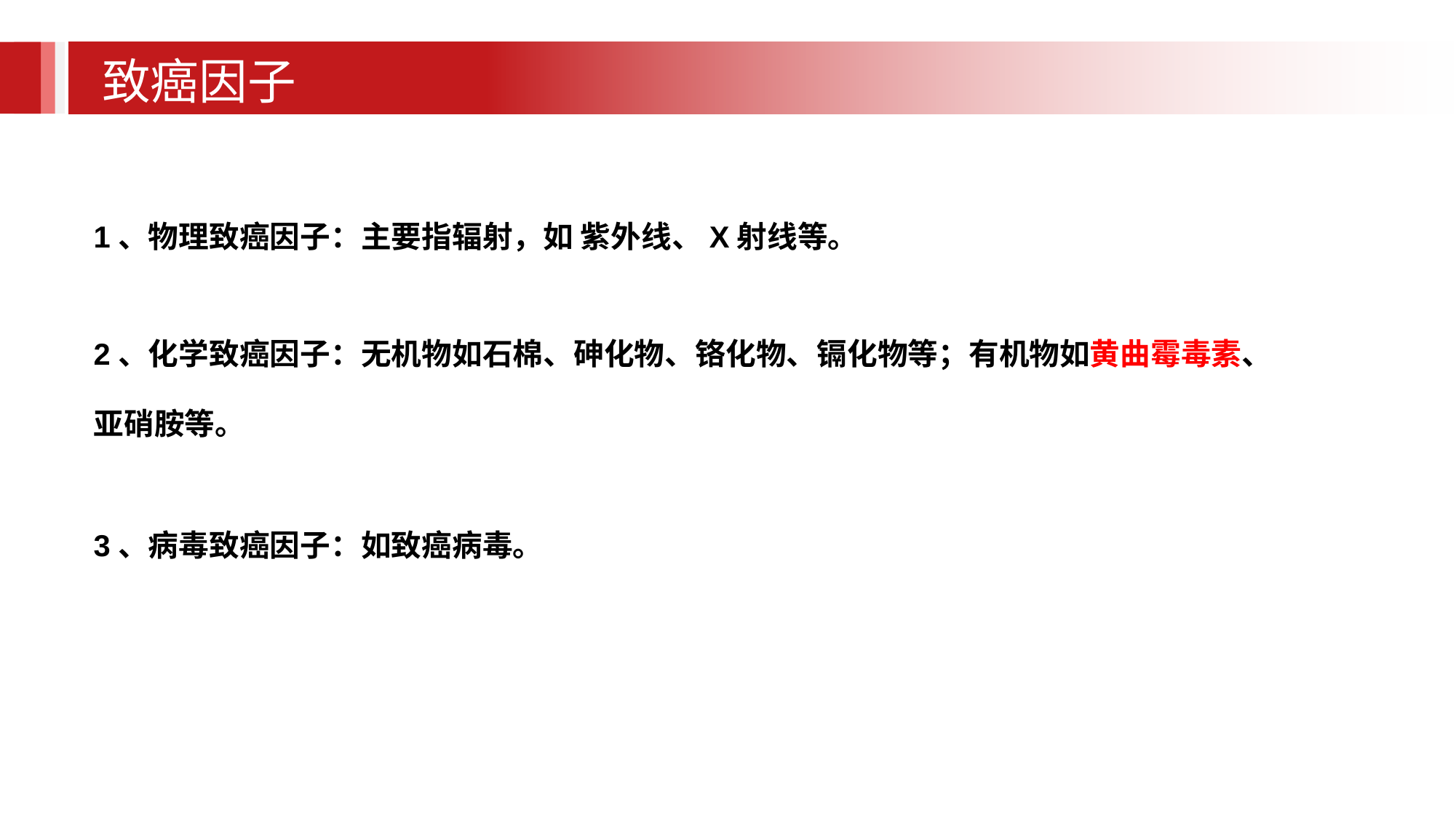

致癌因子
1、物理致癌因子：主要指辐射，如 紫外线、X射线等。
2、化学致癌因子：无机物如石棉、砷化物、铬化物、镉化物等；有机物如黄曲霉毒素、
亚硝胺等。
3、病毒致癌因子：如致癌病毒。